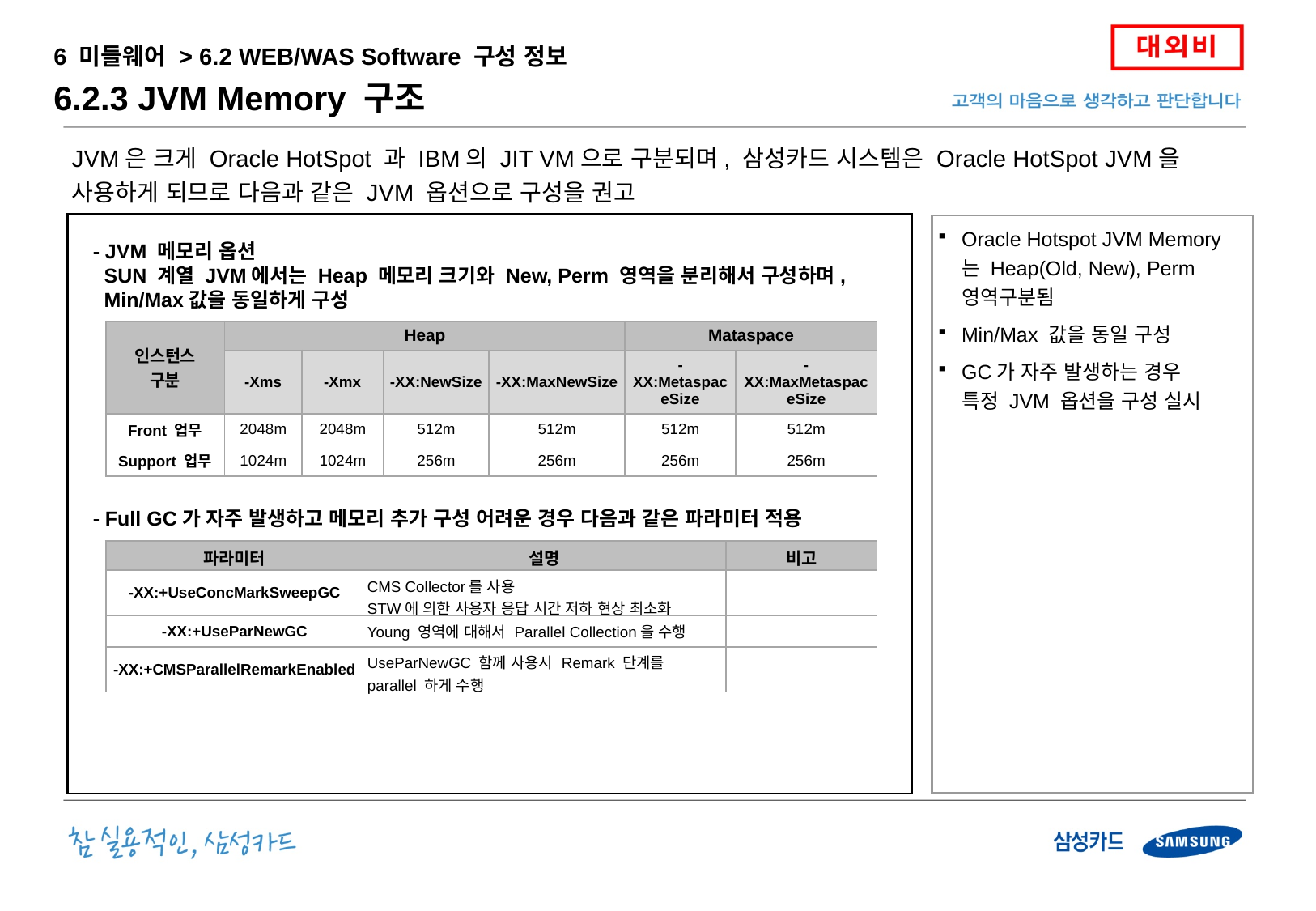

6 미들웨어 > 6.2 WEB/WAS Software 구성 정보
6.2.3 JVM Memory 구조

JVM은 크게 Oracle HotSpot 과 IBM의 JIT VM으로 구분되며, 삼성카드 시스템은 Oracle HotSpot JVM을 사용하게 되므로 다음과 같은 JVM 옵션으로 구성을 권고

Oracle Hotspot JVM Memory 는 Heap(Old, New), Perm 영역구분됨
Min/Max 값을 동일 구성
GC가 자주 발생하는 경우
특정 JVM 옵션을 구성 실시
- JVM 메모리 옵션
  SUN 계열 JVM에서는 Heap 메모리 크기와 New, Perm 영역을 분리해서 구성하며,
  Min/Max값을 동일하게 구성

- Full GC가 자주 발생하고 메모리 추가 구성 어려운 경우 다음과 같은 파라미터 적용

| 인스턴스 구분 | Heap |  |  |  | Mataspace |  |
| --- | --- | --- | --- | --- | --- | --- |
|  | -Xms | -Xmx | -XX:NewSize | -XX:MaxNewSize | -XX:MetaspaceSize | -XX:MaxMetaspaceSize |
| Front 업무 | 2048m | 2048m | 512m | 512m | 512m | 512m |
| Support 업무 | 1024m | 1024m | 256m | 256m | 256m | 256m |
| 파라미터 | 설명 | 비고 |
| --- | --- | --- |
| -XX:+UseConcMarkSweepGC | CMS Collector를 사용 STW에 의한 사용자 응답 시간 저하 현상 최소화 |  |
| -XX:+UseParNewGC | Young 영역에 대해서 Parallel Collection을 수행 |  |
| -XX:+CMSParallelRemarkEnabled | UseParNewGC 함께 사용시 Remark 단계를 parallel 하게 수행 |  |